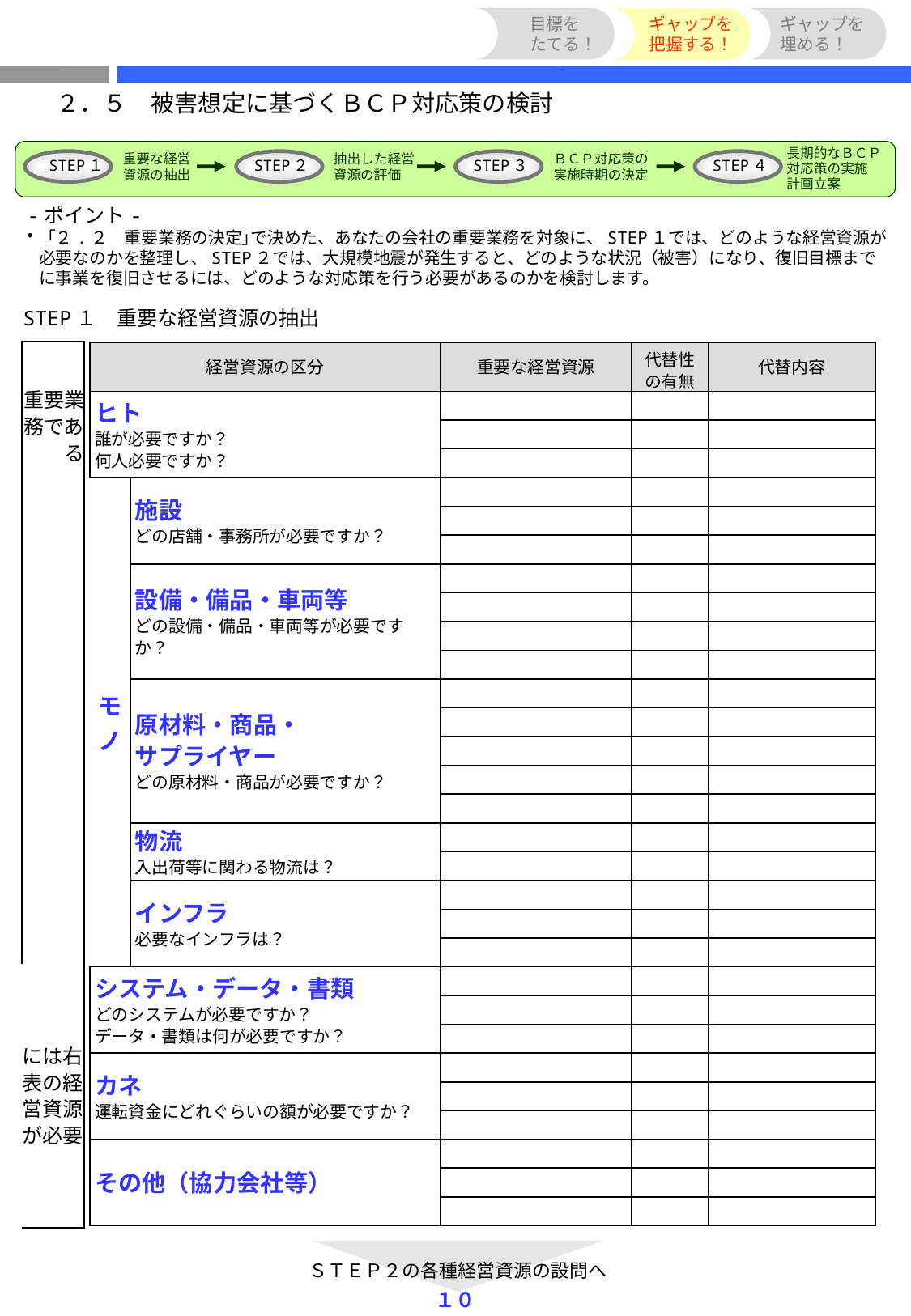

目標を
たてる！
ギャップを
把握する！
ギャップを
埋める！

２．５　被害想定に基づくＢＣＰ対応策の検討
長期的なＢＣＰ対応策の実施 計画立案

重要な経営資源の抽出
抽出した経営資源の評価
ＢＣＰ対応策の実施時期の決定
STEP１
STEP２
STEP３
STEP４

-ポイント-
「２.２　重要業務の決定｣で決めた、あなたの会社の重要業務を対象に、STEP１では、どのような経営資源が必要なのかを整理し、STEP２では、大規模地震が発生すると、どのような状況（被害）になり、復旧目標までに事業を復旧させるには、どのような対応策を行う必要があるのかを検討します。
STEP１　重要な経営資源の抽出
| 重要業務である |
| --- |
|  |
| には右表の経営資源が必要 |
| 経営資源の区分 |  | 重要な経営資源 | 代替性 の有無 | 代替内容 |
| --- | --- | --- | --- | --- |
| ヒト 誰が必要ですか？ 何人必要ですか？ |  |  |  |  |
|  |  |  |  |  |
|  |  |  |  |  |
| モノ | 施設 どの店舗・事務所が必要ですか？ |  |  |  |
|  |  |  |  |  |
|  |  |  |  |  |
|  | 設備・備品・車両等 どの設備・備品・車両等が必要ですか？ |  |  |  |
|  |  |  |  |  |
|  |  |  |  |  |
|  |  |  |  |  |
|  | 原材料・商品・ サプライヤー どの原材料・商品が必要ですか？ |  |  |  |
|  |  |  |  |  |
|  |  |  |  |  |
|  |  |  |  |  |
|  |  |  |  |  |
|  | 物流 入出荷等に関わる物流は？ |  |  |  |
|  |  |  |  |  |
|  | インフラ 必要なインフラは？ |  |  |  |
|  |  |  |  |  |
|  |  |  |  |  |
| システム・データ・書類 どのシステムが必要ですか？ データ・書類は何が必要ですか？ |  |  |  |  |
|  |  |  |  |  |
|  |  |  |  |  |
| カネ 運転資金にどれぐらいの額が必要ですか？ |  |  |  |  |
|  |  |  |  |  |
|  |  |  |  |  |
| その他（協力会社等） |  |  |  |  |
|  |  |  |  |  |
|  |  |  |  |  |

ＳＴＥＰ２の各種経営資源の設問へ
１０